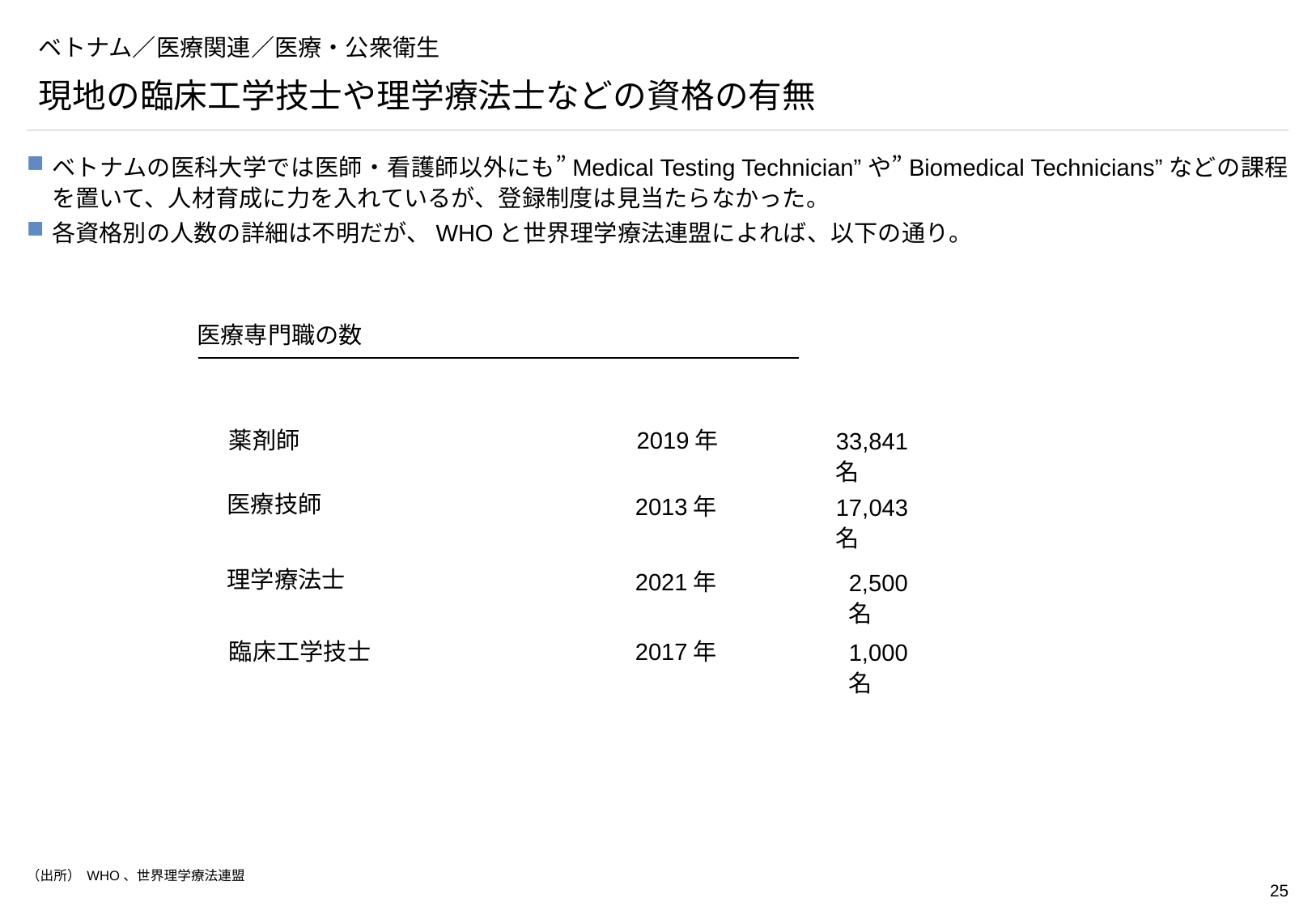

# ベトナム／医療関連／医療・公衆衛生
現地の臨床工学技士や理学療法士などの資格の有無
ベトナムの医科大学では医師・看護師以外にも”Medical Testing Technician”や”Biomedical Technicians”などの課程を置いて、人材育成に力を入れているが、登録制度は見当たらなかった。
各資格別の人数の詳細は不明だが、WHOと世界理学療法連盟によれば、以下の通り。
医療専門職の数
薬剤師
2019年
33,841名
医療技師
2013年
17,043名
理学療法士
2021年
2,500名
臨床工学技士
2017年

1,000名
（出所） WHO、世界理学療法連盟